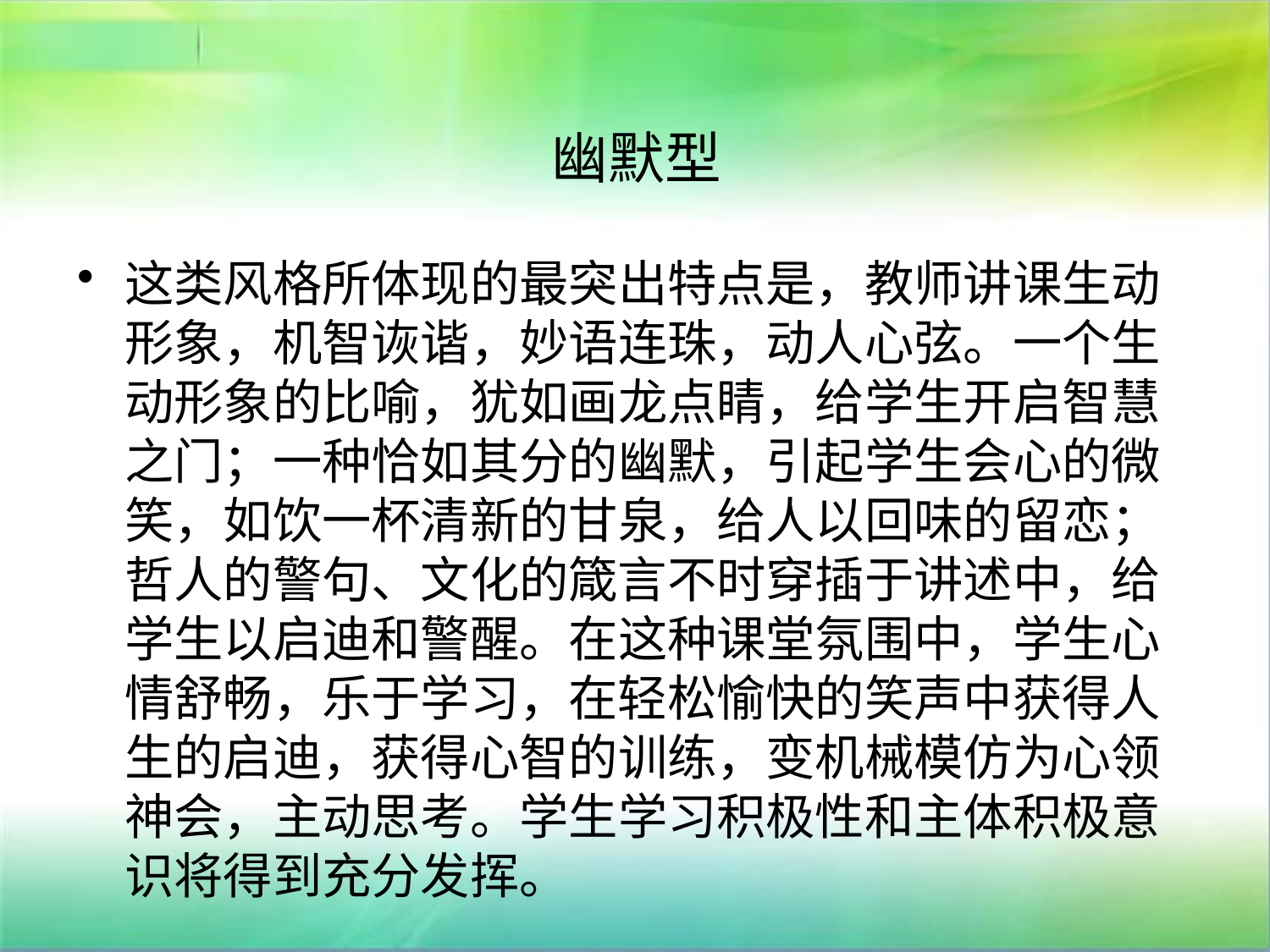

# 幽默型
这类风格所体现的最突出特点是，教师讲课生动形象，机智诙谐，妙语连珠，动人心弦。一个生动形象的比喻，犹如画龙点睛，给学生开启智慧之门；一种恰如其分的幽默，引起学生会心的微笑，如饮一杯清新的甘泉，给人以回味的留恋；哲人的警句、文化的箴言不时穿插于讲述中，给学生以启迪和警醒。在这种课堂氛围中，学生心情舒畅，乐于学习，在轻松愉快的笑声中获得人生的启迪，获得心智的训练，变机械模仿为心领神会，主动思考。学生学习积极性和主体积极意识将得到充分发挥。